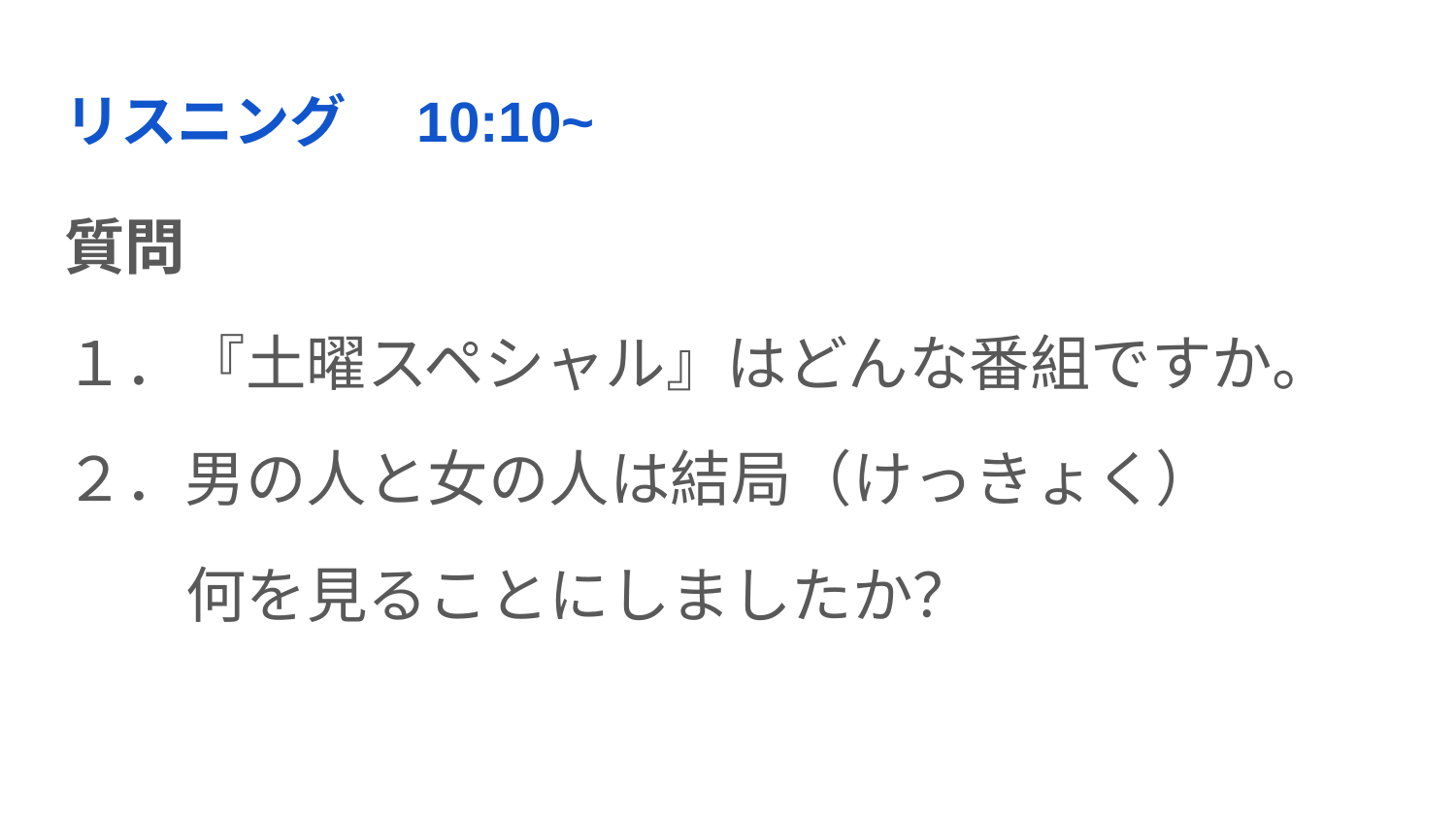

# リスニング　10:10~
質問
１．『土曜スペシャル』はどんな番組ですか。
２．男の人と女の人は結局（けっきょく）
　　何を見ることにしましたか？